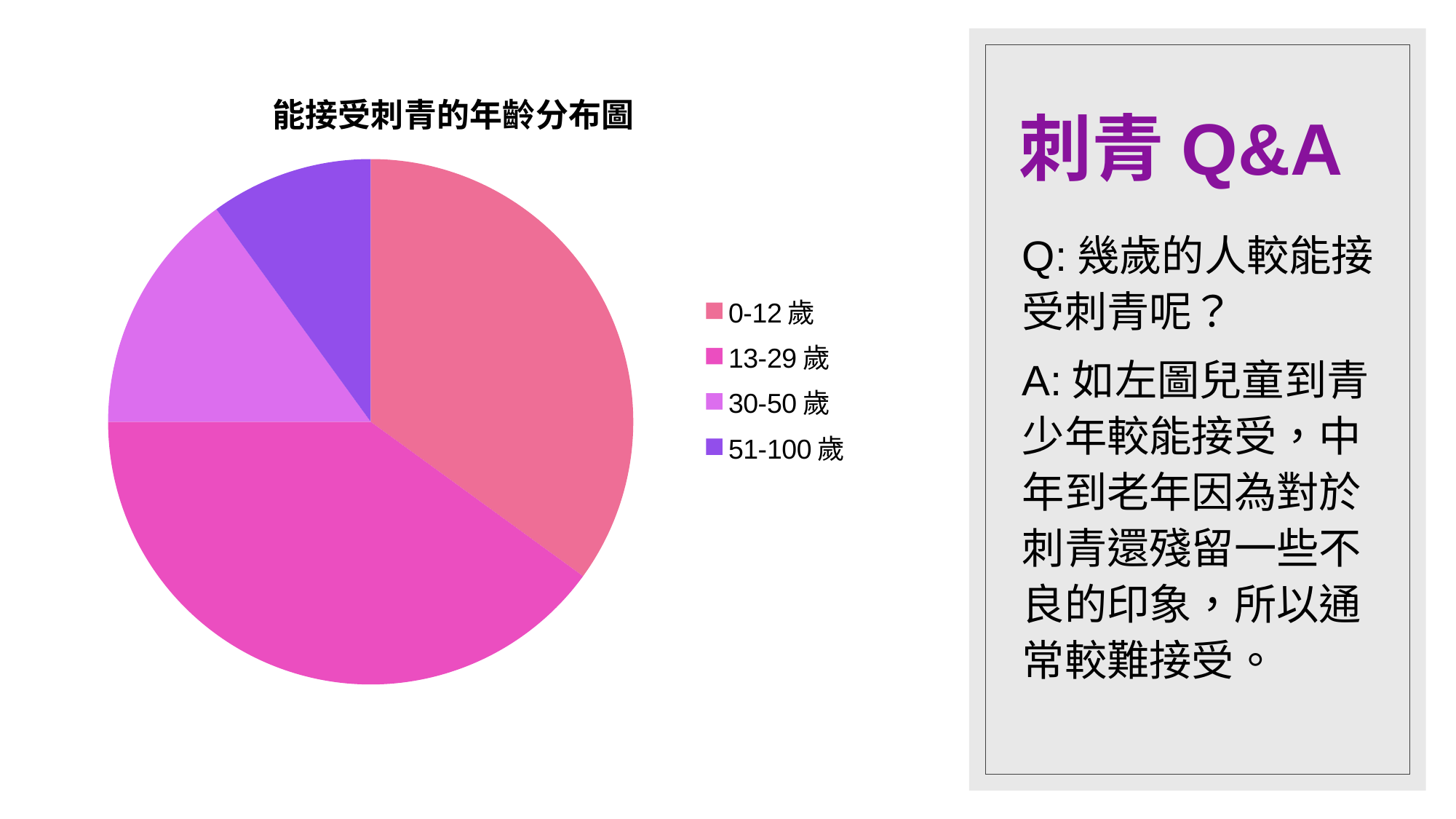

### Chart:

| Category | 能接受刺青的年齡分布圖 |
|---|---|
| 0-12歲 | 7.0 |
| 13-29歲 | 8.0 |
| 30-50歲 | 3.0 |
| 51-100歲 | 2.0 |
# 刺青Q&A
Q:幾歲的人較能接受刺青呢？
A:如左圖兒童到青少年較能接受，中年到老年因為對於刺青還殘留一些不良的印象，所以通常較難接受。